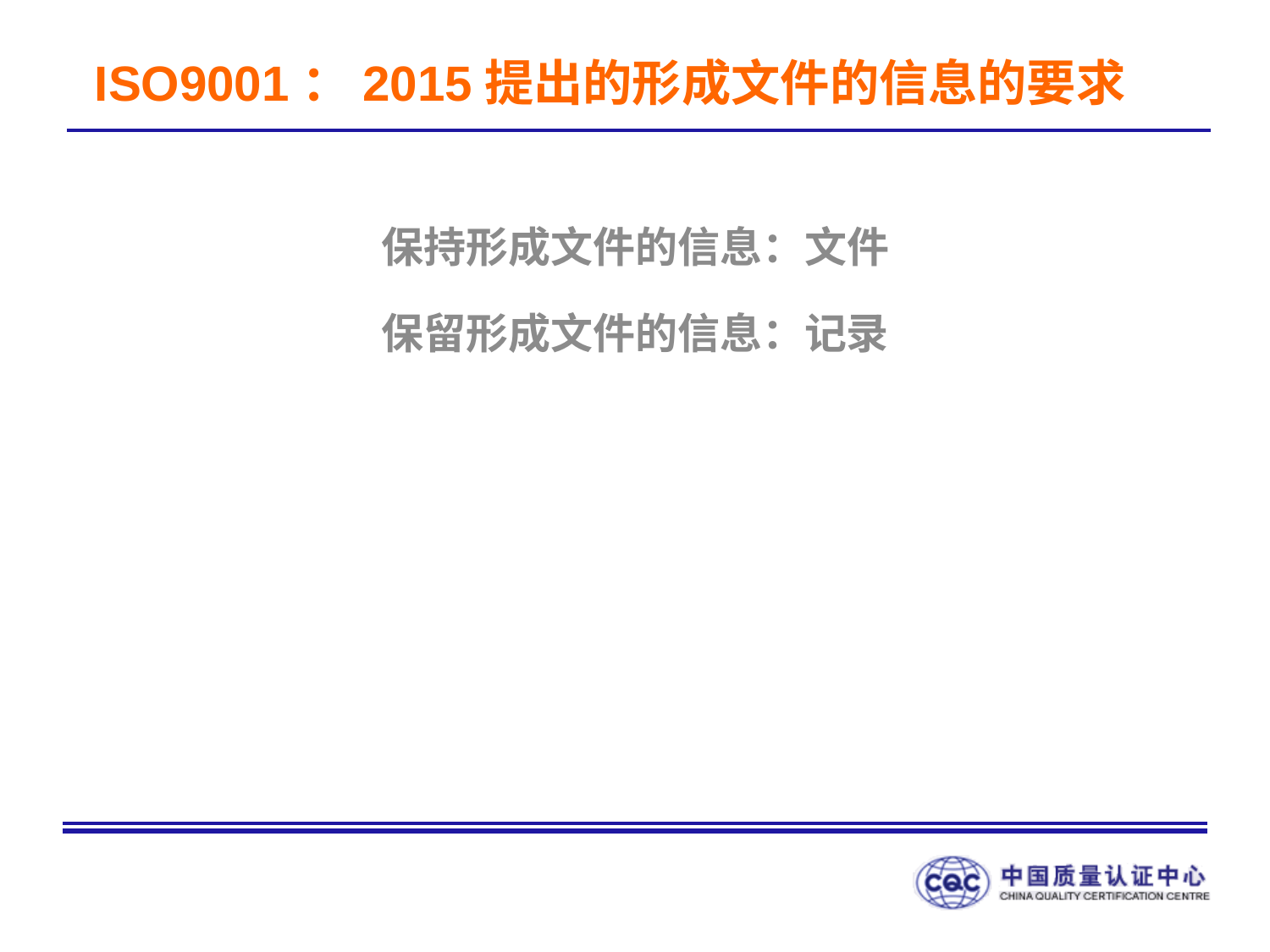

# ISO9001：2015提出的形成文件的信息的要求

保持形成文件的信息：文件
保留形成文件的信息：记录